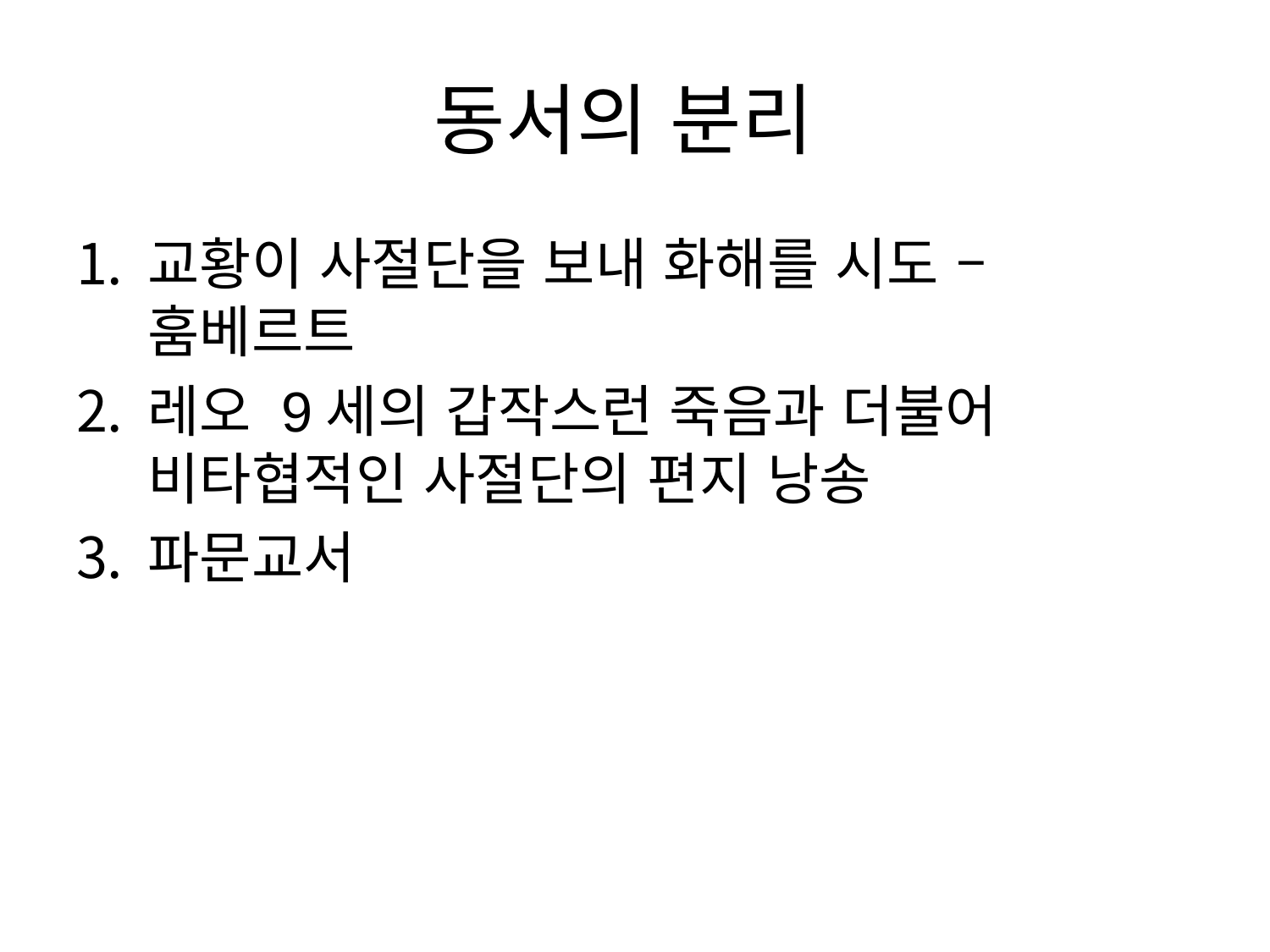

# 동서의 분리
교황이 사절단을 보내 화해를 시도 –훔베르트
레오 9세의 갑작스런 죽음과 더불어 비타협적인 사절단의 편지 낭송
파문교서